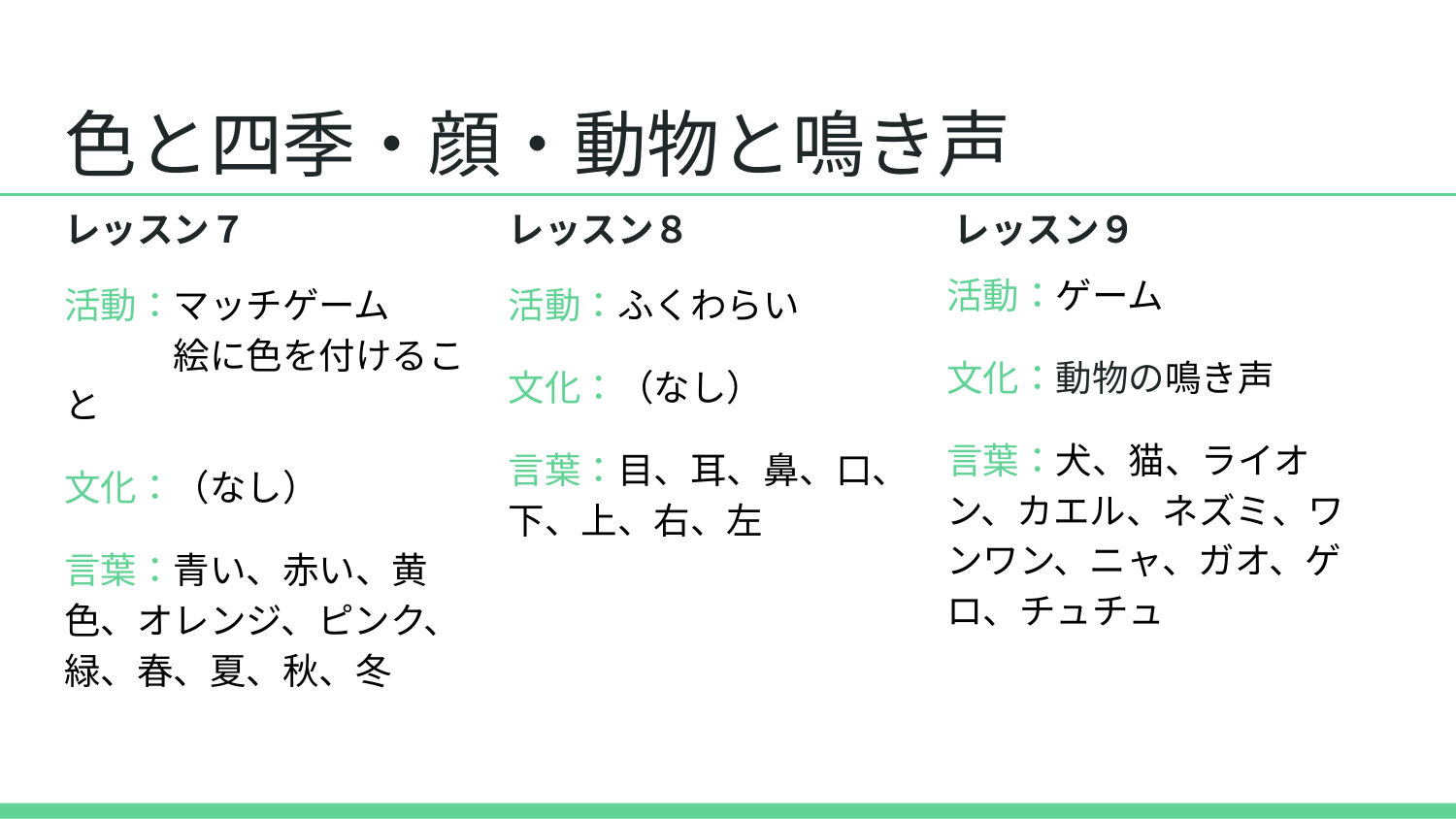

# 色と四季・顔・動物と鳴き声

レッスン７
レッスン８
レッスン９
活動：ゲーム
文化：動物の鳴き声
言葉：犬、猫、ライオン、カエル、ネズミ、ワンワン、ニャ、ガオ、ゲロ、チュチュ
活動：マッチゲーム
　　　絵に色を付けること
文化：（なし）
言葉：青い、赤い、黄色、オレンジ、ピンク、緑、春、夏、秋、冬

活動：ふくわらい
文化：（なし）
言葉：目、耳、鼻、口、下、上、右、左